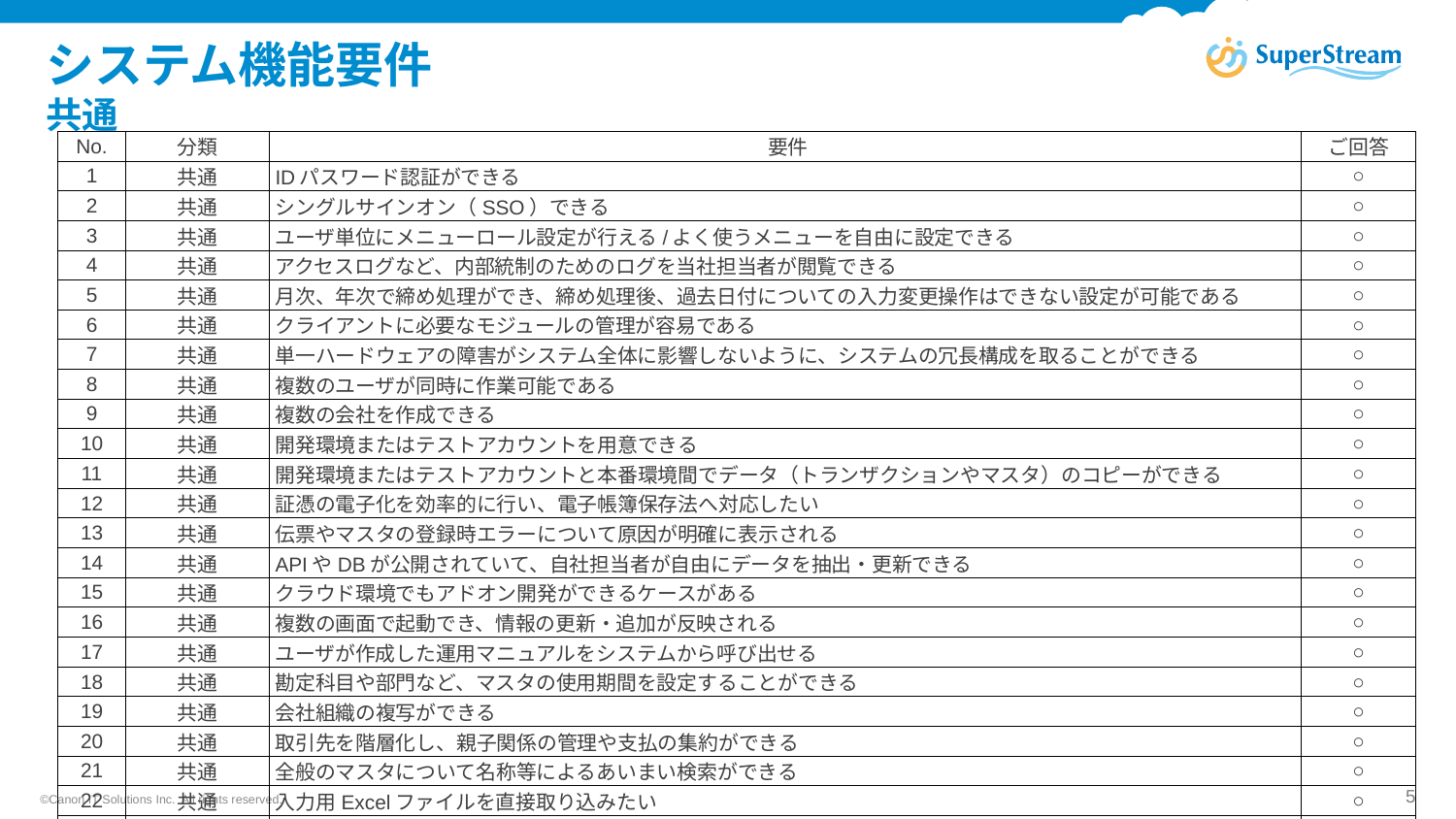

# システム機能要件 共通
| No. | 分類 | 要件 | ご回答 |
| --- | --- | --- | --- |
| 1 | 共通 | IDパスワード認証ができる | ○ |
| 2 | 共通 | シングルサインオン（SSO）できる | ○ |
| 3 | 共通 | ユーザ単位にメニューロール設定が行える/よく使うメニューを自由に設定できる | ○ |
| 4 | 共通 | アクセスログなど、内部統制のためのログを当社担当者が閲覧できる | ○ |
| 5 | 共通 | 月次、年次で締め処理ができ、締め処理後、過去日付についての入力変更操作はできない設定が可能である | ○ |
| 6 | 共通 | クライアントに必要なモジュールの管理が容易である | ○ |
| 7 | 共通 | 単一ハードウェアの障害がシステム全体に影響しないように、システムの冗長構成を取ることができる | ○ |
| 8 | 共通 | 複数のユーザが同時に作業可能である | ○ |
| 9 | 共通 | 複数の会社を作成できる | ○ |
| 10 | 共通 | 開発環境またはテストアカウントを用意できる | ○ |
| 11 | 共通 | 開発環境またはテストアカウントと本番環境間でデータ（トランザクションやマスタ）のコピーができる | ○ |
| 12 | 共通 | 証憑の電子化を効率的に行い、電子帳簿保存法へ対応したい | ○ |
| 13 | 共通 | 伝票やマスタの登録時エラーについて原因が明確に表示される | ○ |
| 14 | 共通 | APIやDBが公開されていて、自社担当者が自由にデータを抽出・更新できる | ○ |
| 15 | 共通 | クラウド環境でもアドオン開発ができるケースがある | ○ |
| 16 | 共通 | 複数の画面で起動でき、情報の更新・追加が反映される | ○ |
| 17 | 共通 | ユーザが作成した運用マニュアルをシステムから呼び出せる | ○ |
| 18 | 共通 | 勘定科目や部門など、マスタの使用期間を設定することができる | ○ |
| 19 | 共通 | 会社組織の複写ができる | ○ |
| 20 | 共通 | 取引先を階層化し、親子関係の管理や支払の集約ができる | ○ |
| 21 | 共通 | 全般のマスタについて名称等によるあいまい検索ができる | ○ |
| 22 | 共通 | 入力用Excelファイルを直接取り込みたい | ○ |
| 23 | 共通 | 基幹システムなど他システムからのデータ連携時に、データ変換定義をユーザが編集できる | ○ |
| 24 | 共通 | 請求書や支払通知書を電子ファイルで相手先に送付/保存できる | ○ |
| 25 | 共通 | 仕入先マスタなどの主要マスタについて、更新履歴を管理できること | ○ |
©Canon IT Solutions Inc.  All rights reserved.
5